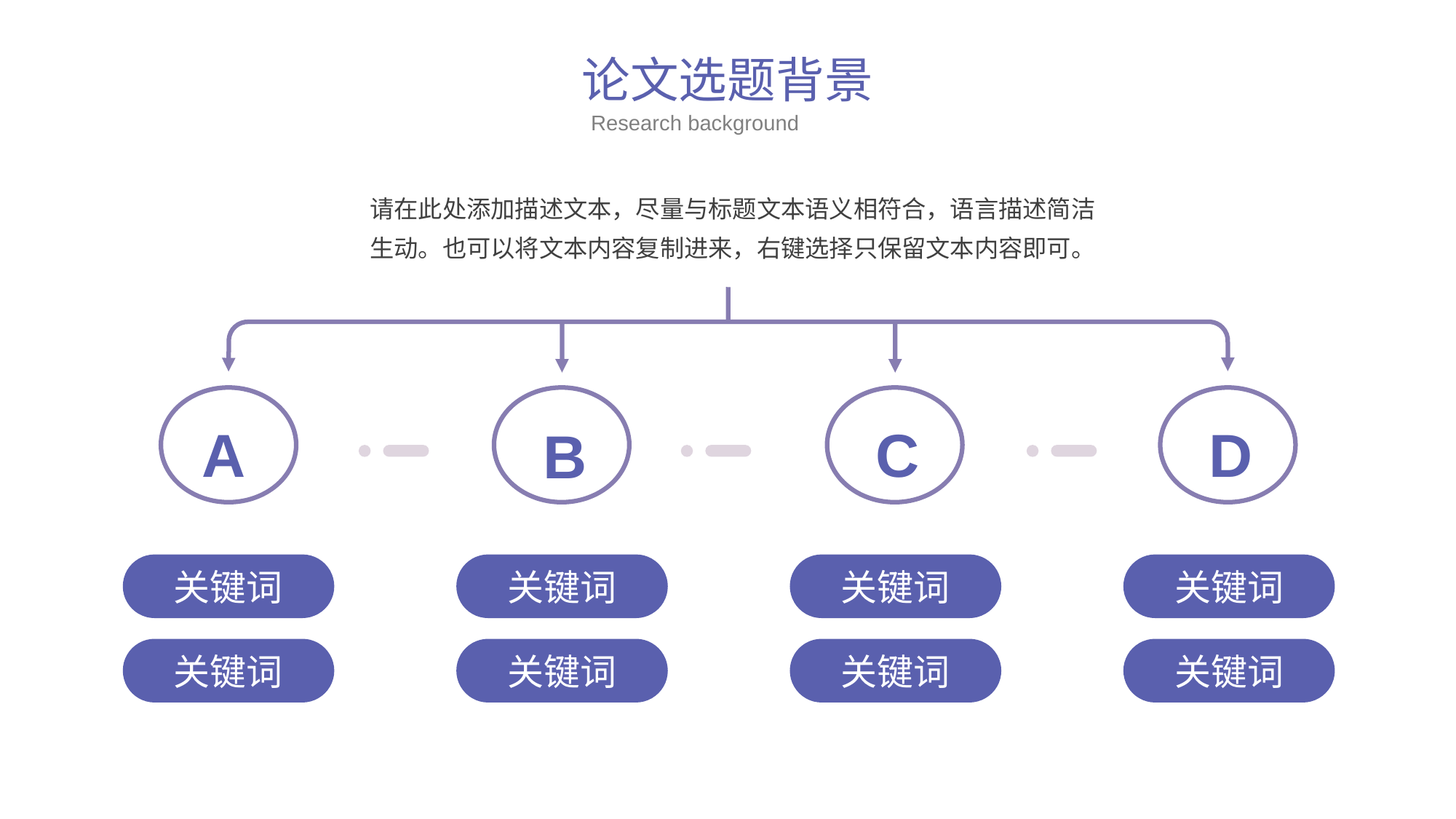

论文选题背景
Research background
请在此处添加描述文本，尽量与标题文本语义相符合，语言描述简洁生动。也可以将文本内容复制进来，右键选择只保留文本内容即可。

A
C
D
B

关键词
关键词
关键词
关键词
关键词
关键词
关键词
关键词